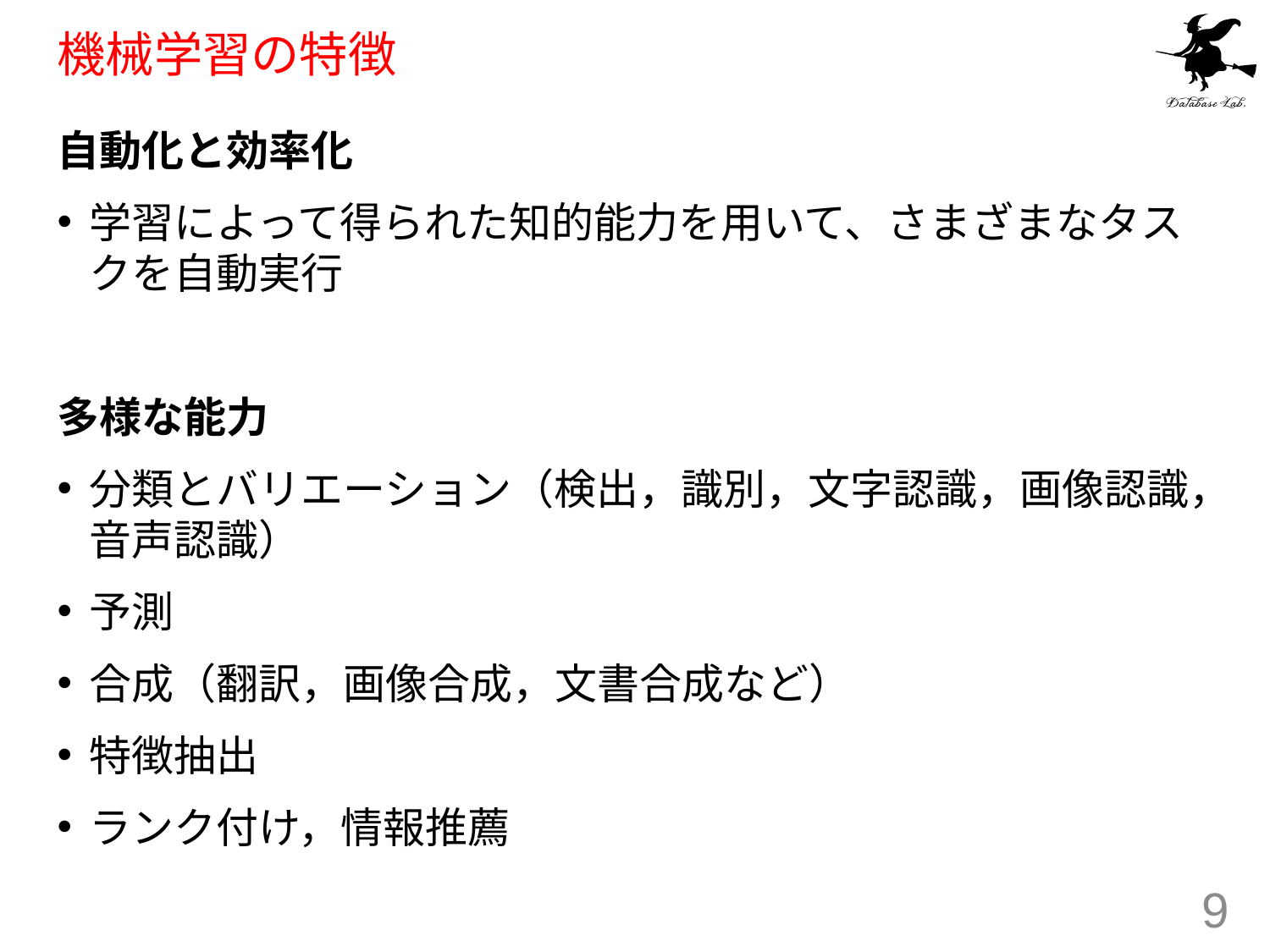

# 機械学習の特徴
自動化と効率化
学習によって得られた知的能力を用いて、さまざまなタスクを自動実行

多様な能力
分類とバリエーション（検出，識別，文字認識，画像認識，音声認識）
予測
合成（翻訳，画像合成，文書合成など）
特徴抽出
ランク付け，情報推薦
9